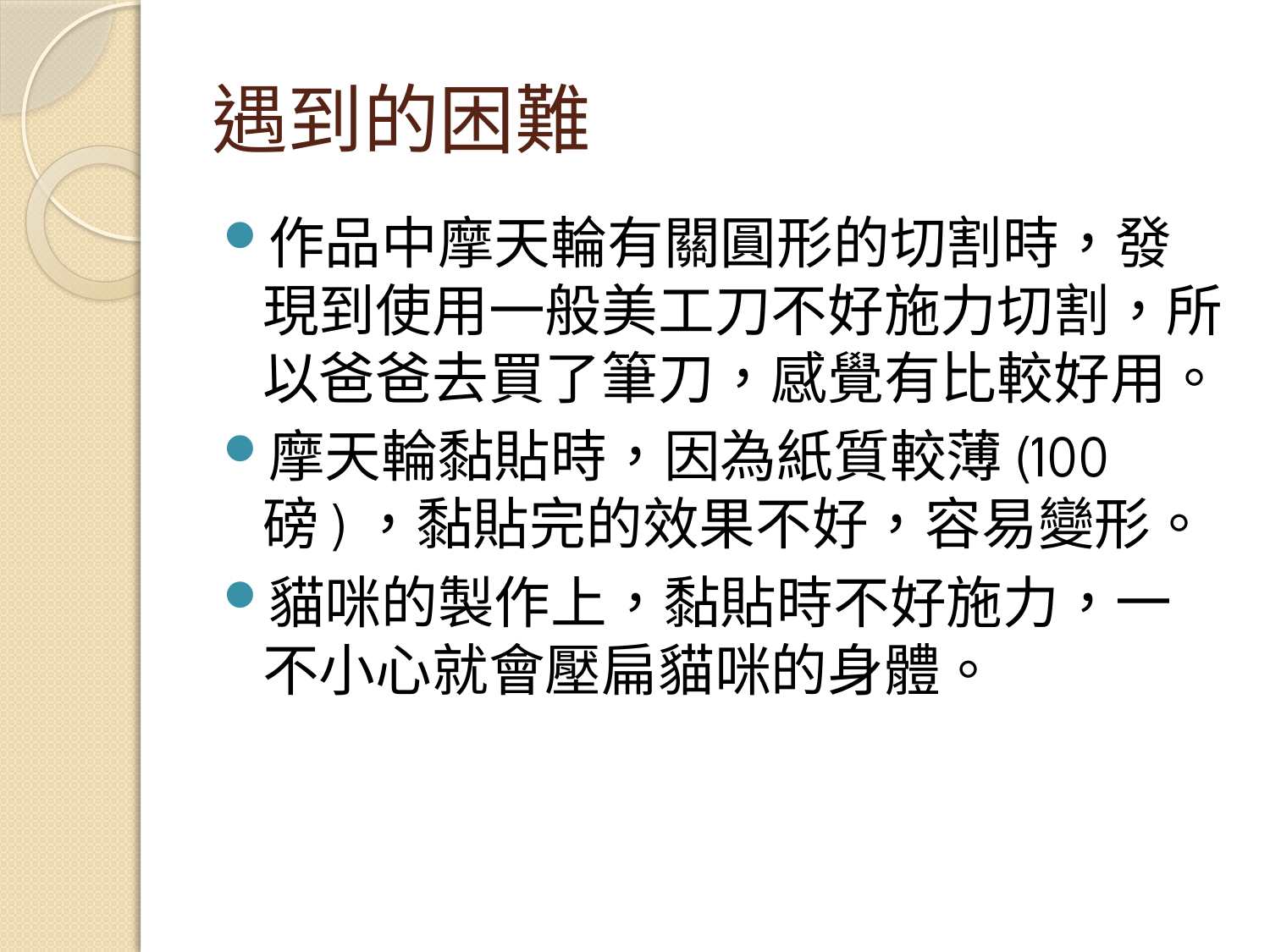

# 遇到的困難
作品中摩天輪有關圓形的切割時，發現到使用一般美工刀不好施力切割，所以爸爸去買了筆刀，感覺有比較好用。
摩天輪黏貼時，因為紙質較薄(100磅)，黏貼完的效果不好，容易變形。
貓咪的製作上，黏貼時不好施力，一不小心就會壓扁貓咪的身體。